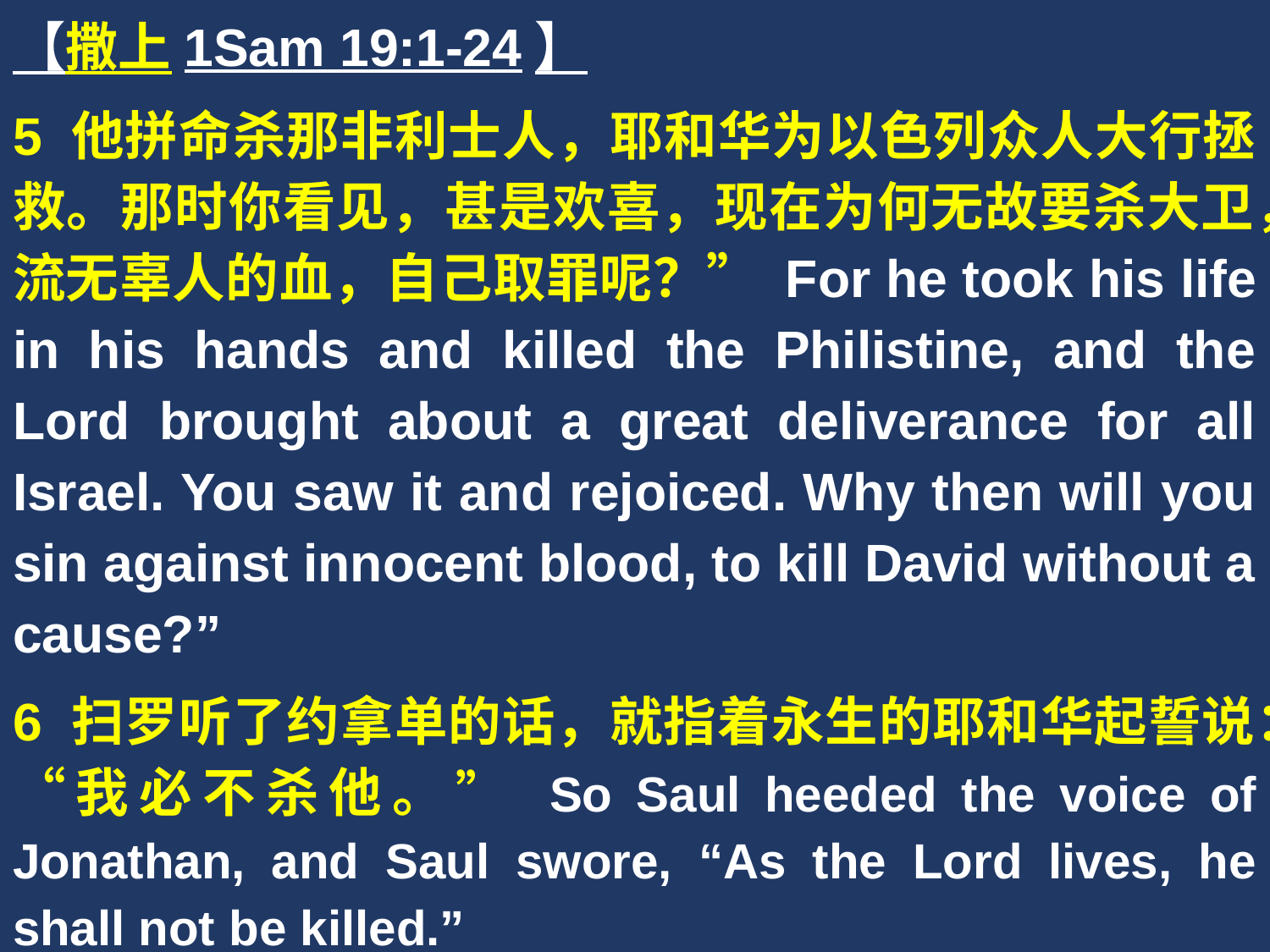

【撒上1Sam 19:1-24】
5 他拼命杀那非利士人，耶和华为以色列众人大行拯救。那时你看见，甚是欢喜，现在为何无故要杀大卫，流无辜人的血，自己取罪呢？” For he took his life in his hands and killed the Philistine, and the Lord brought about a great deliverance for all Israel. You saw it and rejoiced. Why then will you sin against innocent blood, to kill David without a cause?”
6 扫罗听了约拿单的话，就指着永生的耶和华起誓说：“我必不杀他。” So Saul heeded the voice of Jonathan, and Saul swore, “As the Lord lives, he shall not be killed.”